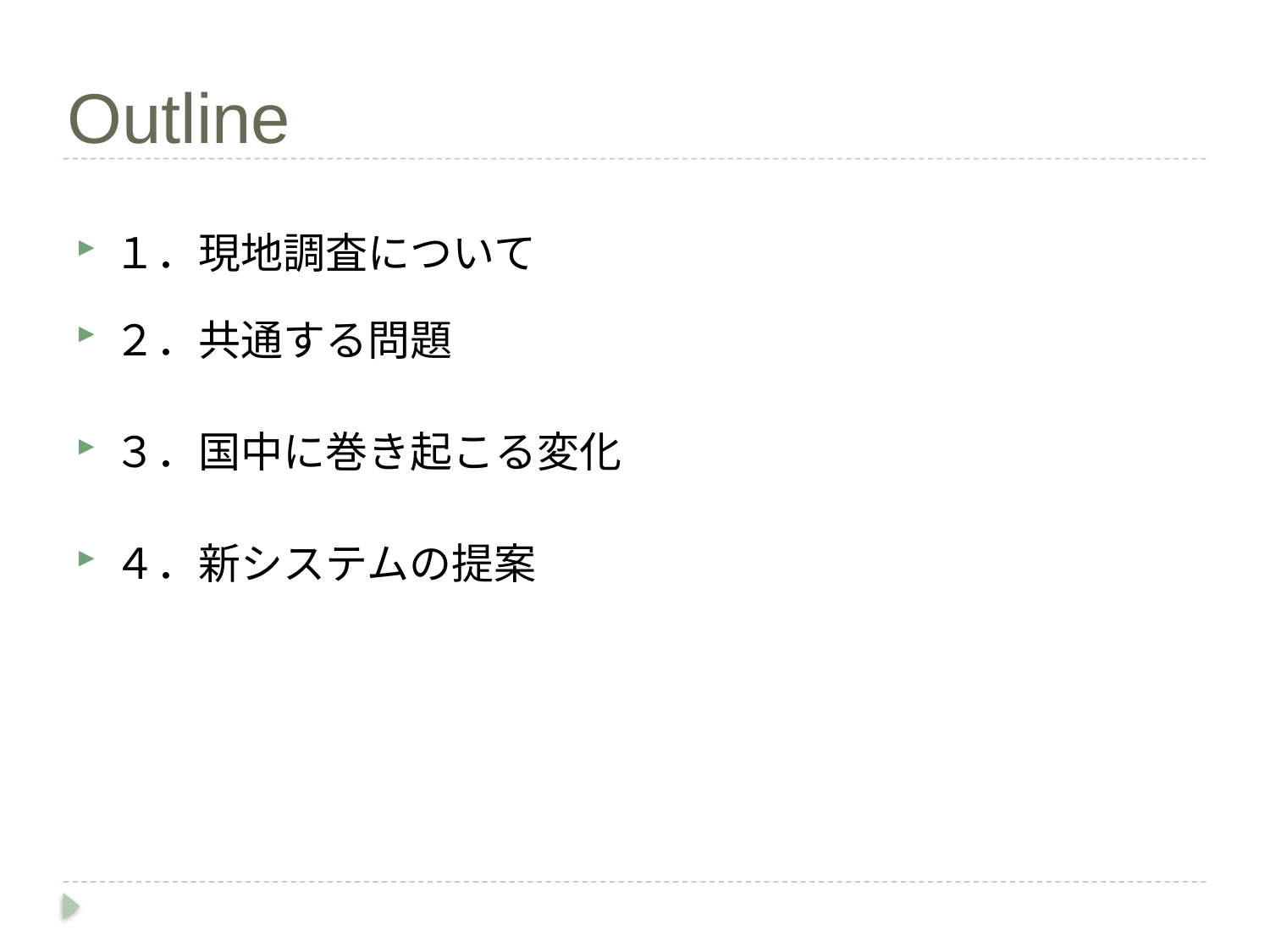

# Outline
１．現地調査について
２．共通する問題
３．国中に巻き起こる変化
４．新システムの提案